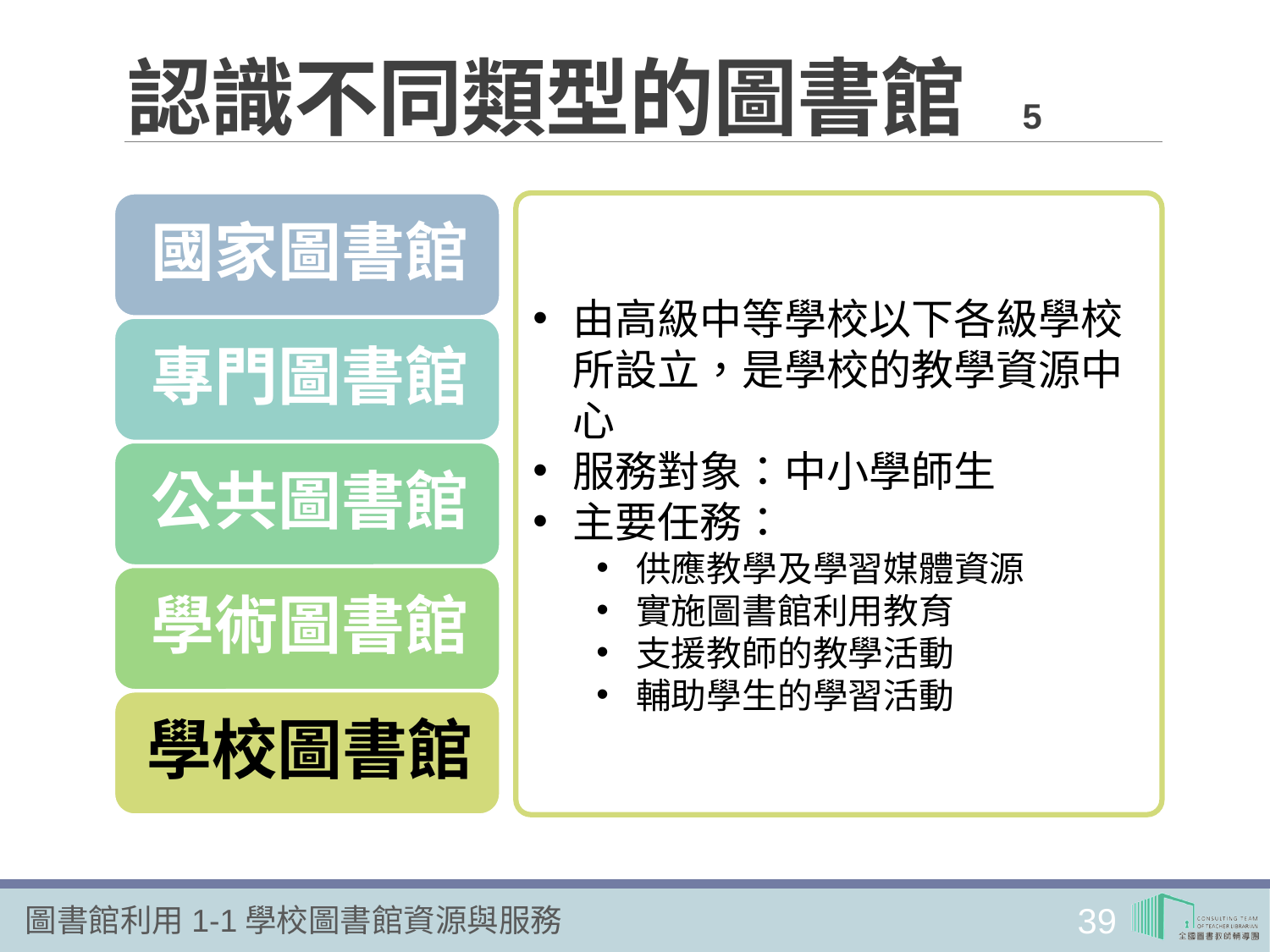

# 認識不同類型的圖書館  5
國家圖書館
專門圖書館
公共圖書館
學術圖書館
學校圖書館
由高級中等學校以下各級學校所設立，是學校的教學資源中心
服務對象：中小學師生
主要任務：
供應教學及學習媒體資源
實施圖書館利用教育
支援教師的教學活動
輔助學生的學習活動